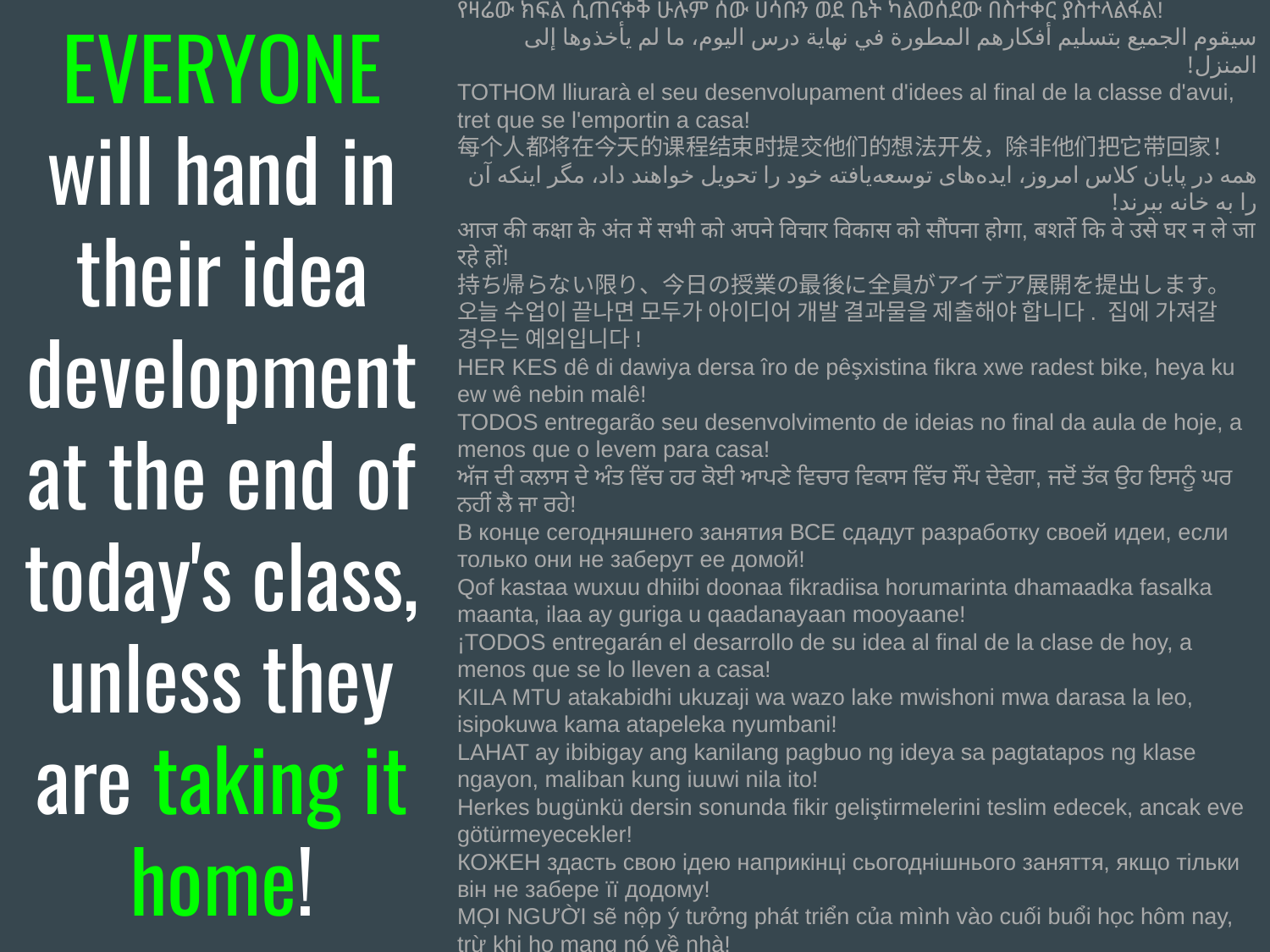

EVERYONE will hand in their idea development at the end of today's class, unless they are taking it home!
የዛሬው ክፍል ሲጠናቀቅ ሁሉም ሰው ሀሳቡን ወደ ቤት ካልወሰደው በስተቀር ያስተላልፋል!
سيقوم الجميع بتسليم أفكارهم المطورة في نهاية درس اليوم، ما لم يأخذوها إلى المنزل!
TOTHOM lliurarà el seu desenvolupament d'idees al final de la classe d'avui, tret que se l'emportin a casa!
每个人都将在今天的课程结束时提交他们的想法开发，除非他们把它带回家！
همه در پایان کلاس امروز، ایده‌های توسعه‌یافته خود را تحویل خواهند داد، مگر اینکه آن را به خانه ببرند!
आज की कक्षा के अंत में सभी को अपने विचार विकास को सौंपना होगा, बशर्ते कि वे उसे घर न ले जा रहे हों!
持ち帰らない限り、今日の授業の最後に全員がアイデア展開を提出します。
오늘 수업이 끝나면 모두가 아이디어 개발 결과물을 제출해야 합니다. 집에 가져갈 경우는 예외입니다!
HER KES dê di dawiya dersa îro de pêşxistina fikra xwe radest bike, heya ku ew wê nebin malê!
TODOS entregarão seu desenvolvimento de ideias no final da aula de hoje, a menos que o levem para casa!
ਅੱਜ ਦੀ ਕਲਾਸ ਦੇ ਅੰਤ ਵਿੱਚ ਹਰ ਕੋਈ ਆਪਣੇ ਵਿਚਾਰ ਵਿਕਾਸ ਵਿੱਚ ਸੌਂਪ ਦੇਵੇਗਾ, ਜਦੋਂ ਤੱਕ ਉਹ ਇਸਨੂੰ ਘਰ ਨਹੀਂ ਲੈ ਜਾ ਰਹੇ!
В конце сегодняшнего занятия ВСЕ сдадут разработку своей идеи, если только они не заберут ее домой!
Qof kastaa wuxuu dhiibi doonaa fikradiisa horumarinta dhamaadka fasalka maanta, ilaa ay guriga u qaadanayaan mooyaane!
¡TODOS entregarán el desarrollo de su idea al final de la clase de hoy, a menos que se lo lleven a casa!
KILA MTU atakabidhi ukuzaji wa wazo lake mwishoni mwa darasa la leo, isipokuwa kama atapeleka nyumbani!
LAHAT ay ibibigay ang kanilang pagbuo ng ideya sa pagtatapos ng klase ngayon, maliban kung iuuwi nila ito!
Herkes bugünkü dersin sonunda fikir geliştirmelerini teslim edecek, ancak eve götürmeyecekler!
КОЖЕН здасть свою ідею наприкінці сьогоднішнього заняття, якщо тільки він не забере її додому!
MỌI NGƯỜI sẽ nộp ý tưởng phát triển của mình vào cuối buổi học hôm nay, trừ khi họ mang nó về nhà!